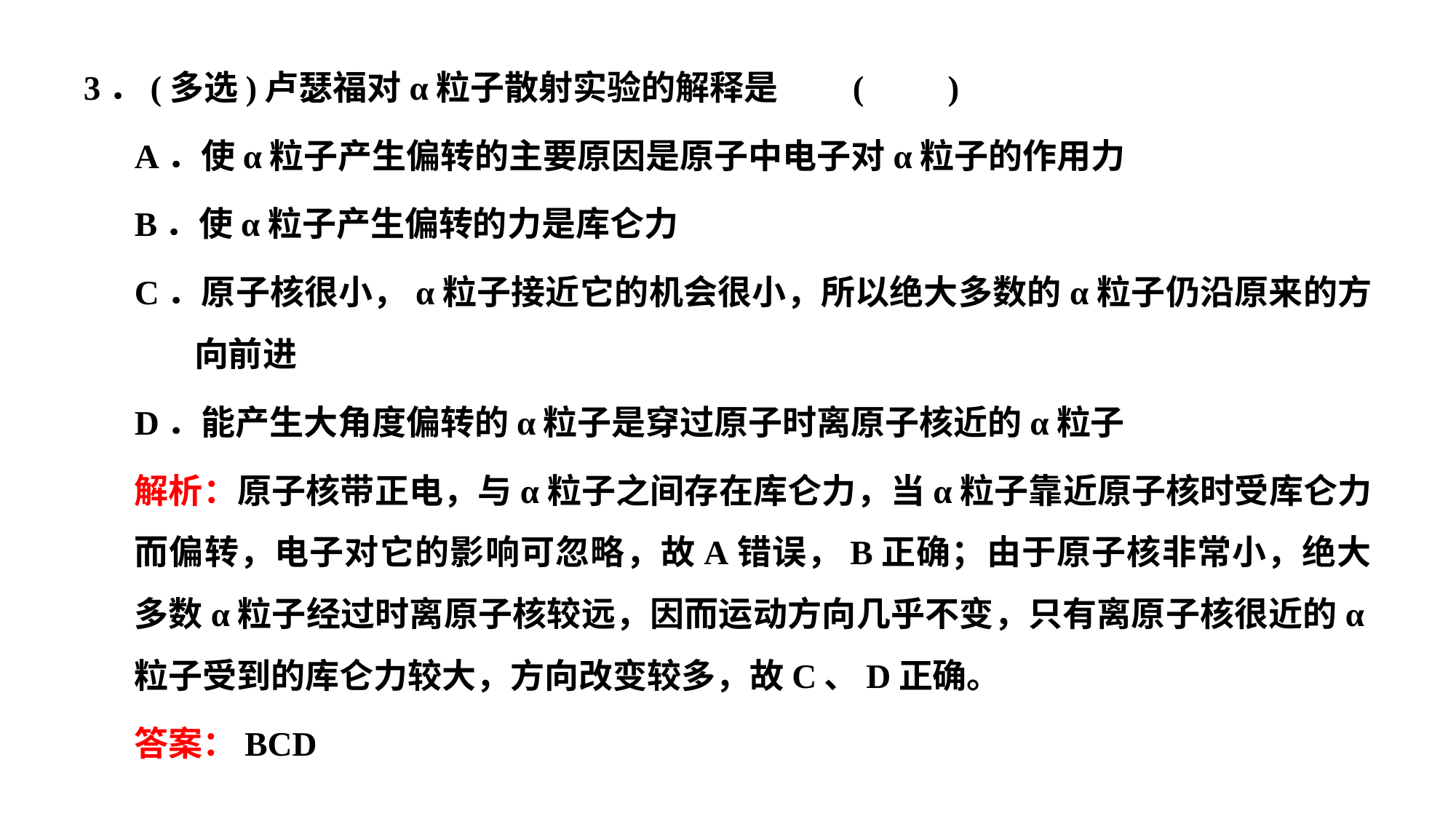

3．(多选)卢瑟福对α粒子散射实验的解释是					(　　)
A．使α粒子产生偏转的主要原因是原子中电子对α粒子的作用力
B．使α粒子产生偏转的力是库仑力
C．原子核很小，α粒子接近它的机会很小，所以绝大多数的α粒子仍沿原来的方向前进
D．能产生大角度偏转的α粒子是穿过原子时离原子核近的α粒子
解析：原子核带正电，与α粒子之间存在库仑力，当α粒子靠近原子核时受库仑力而偏转，电子对它的影响可忽略，故A错误，B正确；由于原子核非常小，绝大多数α粒子经过时离原子核较远，因而运动方向几乎不变，只有离原子核很近的α粒子受到的库仑力较大，方向改变较多，故C、D正确。
答案：BCD